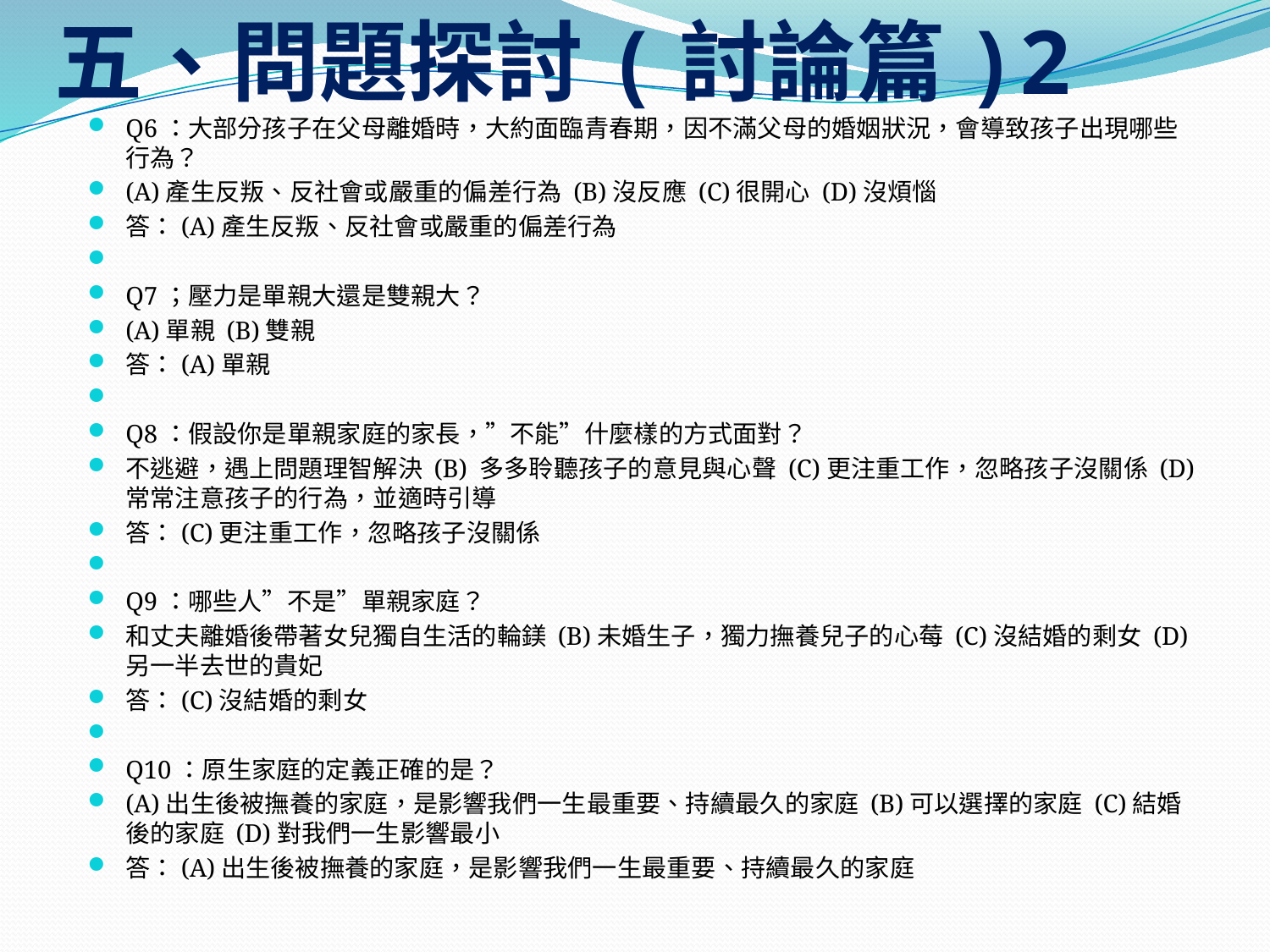

# 五、問題探討(討論篇)2
Q6：大部分孩子在父母離婚時，大約面臨青春期，因不滿父母的婚姻狀況，會導致孩子出現哪些行為？
(A)產生反叛、反社會或嚴重的偏差行為 (B)沒反應 (C)很開心 (D)沒煩惱
答：(A)產生反叛、反社會或嚴重的偏差行為

Q7；壓力是單親大還是雙親大？
(A)單親 (B)雙親
答：(A)單親

Q8：假設你是單親家庭的家長，”不能”什麼樣的方式面對？
不逃避，遇上問題理智解決 (B) 多多聆聽孩子的意見與心聲 (C)更注重工作，忽略孩子沒關係 (D)常常注意孩子的行為，並適時引導
答：(C)更注重工作，忽略孩子沒關係

Q9：哪些人”不是”單親家庭？
和丈夫離婚後帶著女兒獨自生活的輪鎂 (B)未婚生子，獨力撫養兒子的心莓 (C)沒結婚的剩女 (D)另一半去世的貴妃
答：(C)沒結婚的剩女

Q10：原生家庭的定義正確的是？
(A)出生後被撫養的家庭，是影響我們一生最重要、持續最久的家庭 (B)可以選擇的家庭 (C)結婚後的家庭 (D)對我們一生影響最小
答：(A)出生後被撫養的家庭，是影響我們一生最重要、持續最久的家庭